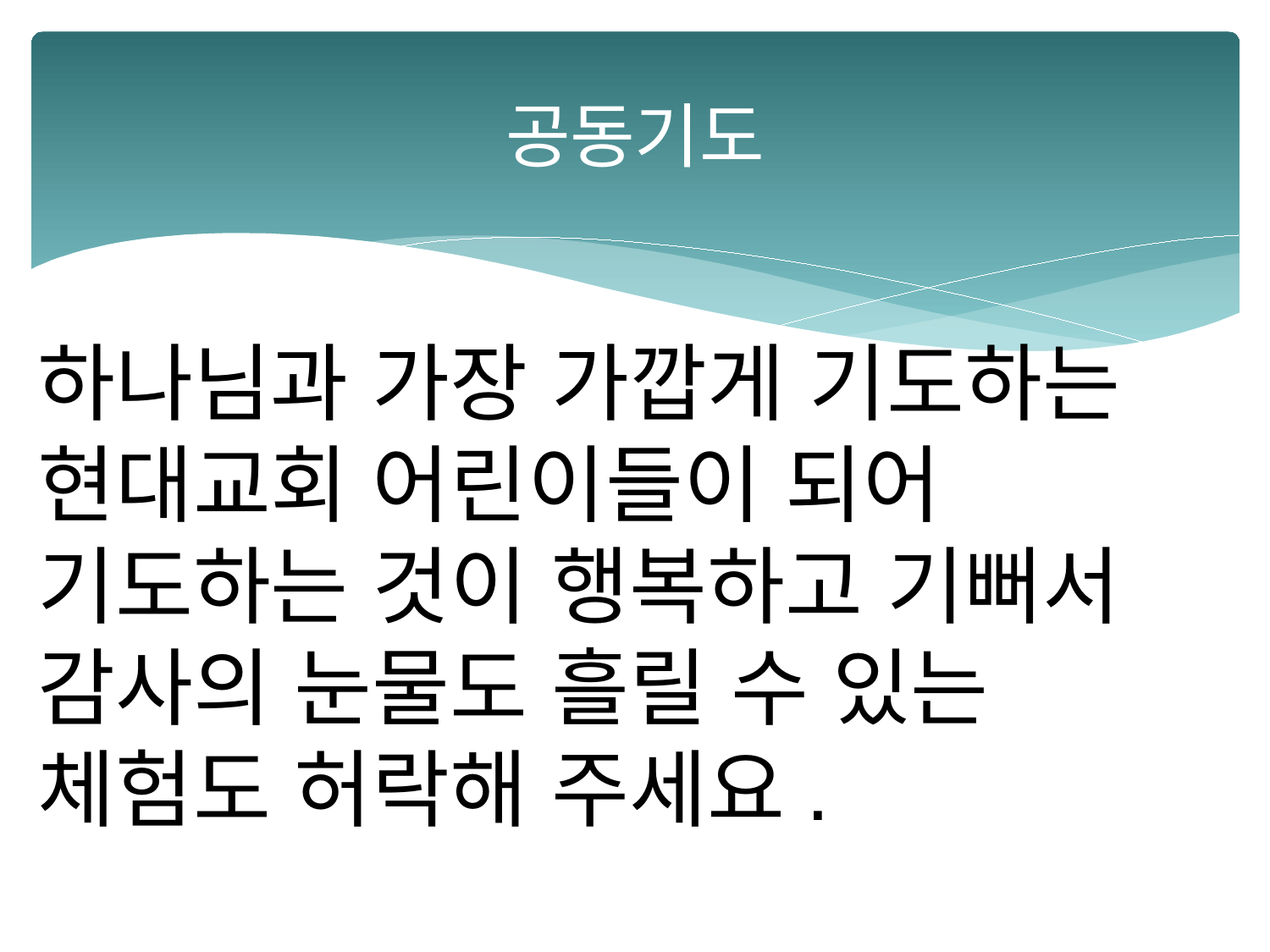

# 공동기도

하나님과 가장 가깝게 기도하는
현대교회 어린이들이 되어
기도하는 것이 행복하고 기뻐서
감사의 눈물도 흘릴 수 있는
체험도 허락해 주세요.